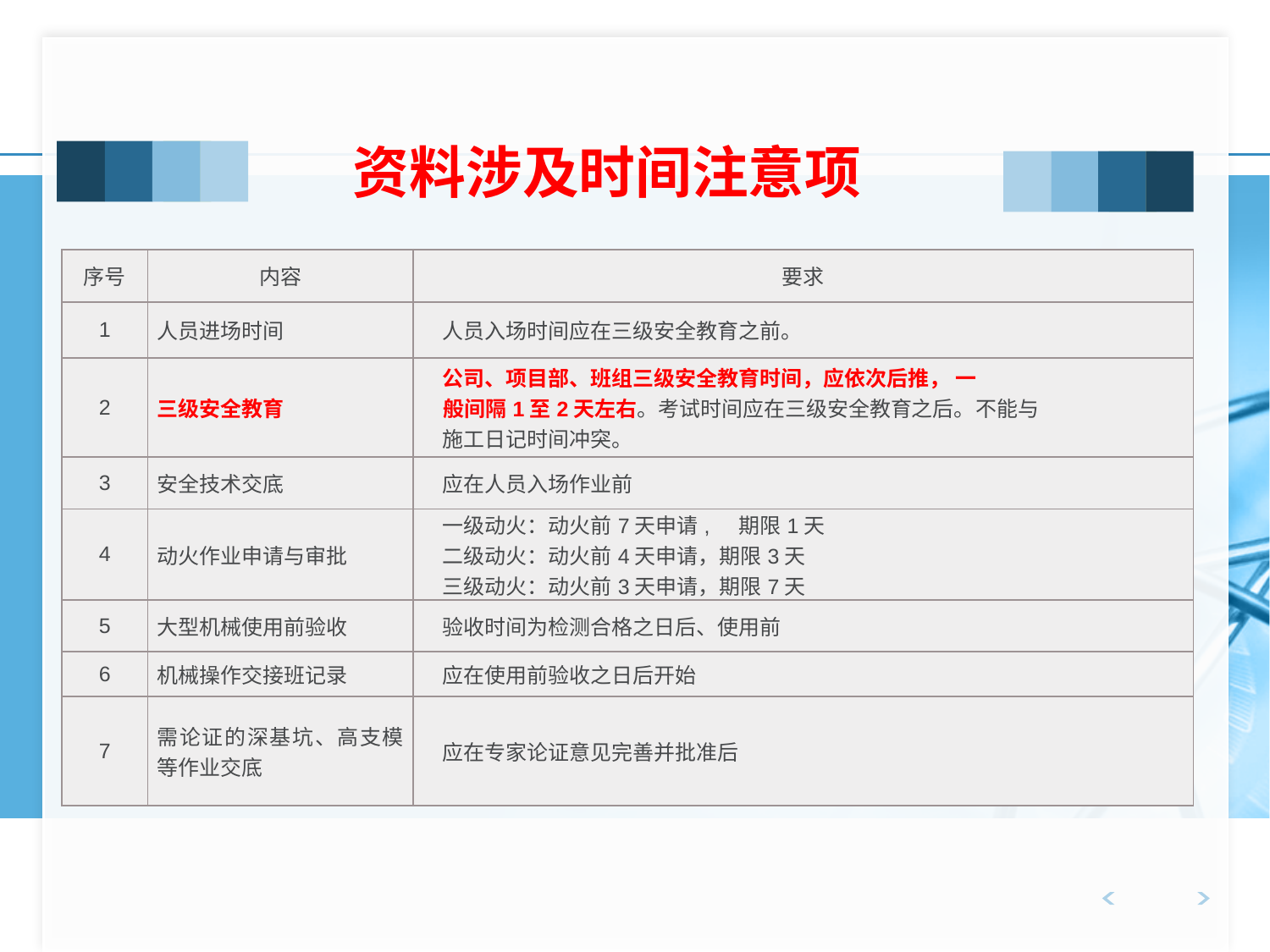

资料涉及时间注意项

| 序号 | 内容 | 要求 |
| --- | --- | --- |
| 1 | 人员进场时间 | 人员入场时间应在三级安全教育之前。 |
| 2 | 三级安全教育 | 公司、项目部、班组三级安全教育时间，应依次后推， 一 般间隔1至2天左右。考试时间应在三级安全教育之后。不能与 施工日记时间冲突。 |
| 3 | 安全技术交底 | 应在人员入场作业前 |
| 4 | 动火作业申请与审批 | 一级动火：动火前7天申请, 期限1天 二级动火：动火前4天申请，期限3天 三级动火：动火前3天申请，期限7天 |
| 5 | 大型机械使用前验收 | 验收时间为检测合格之日后、使用前 |
| 6 | 机械操作交接班记录 | 应在使用前验收之日后开始 |
| 7 | 需论证的深基坑、高支模等作业交底 | 应在专家论证意见完善并批准后 |